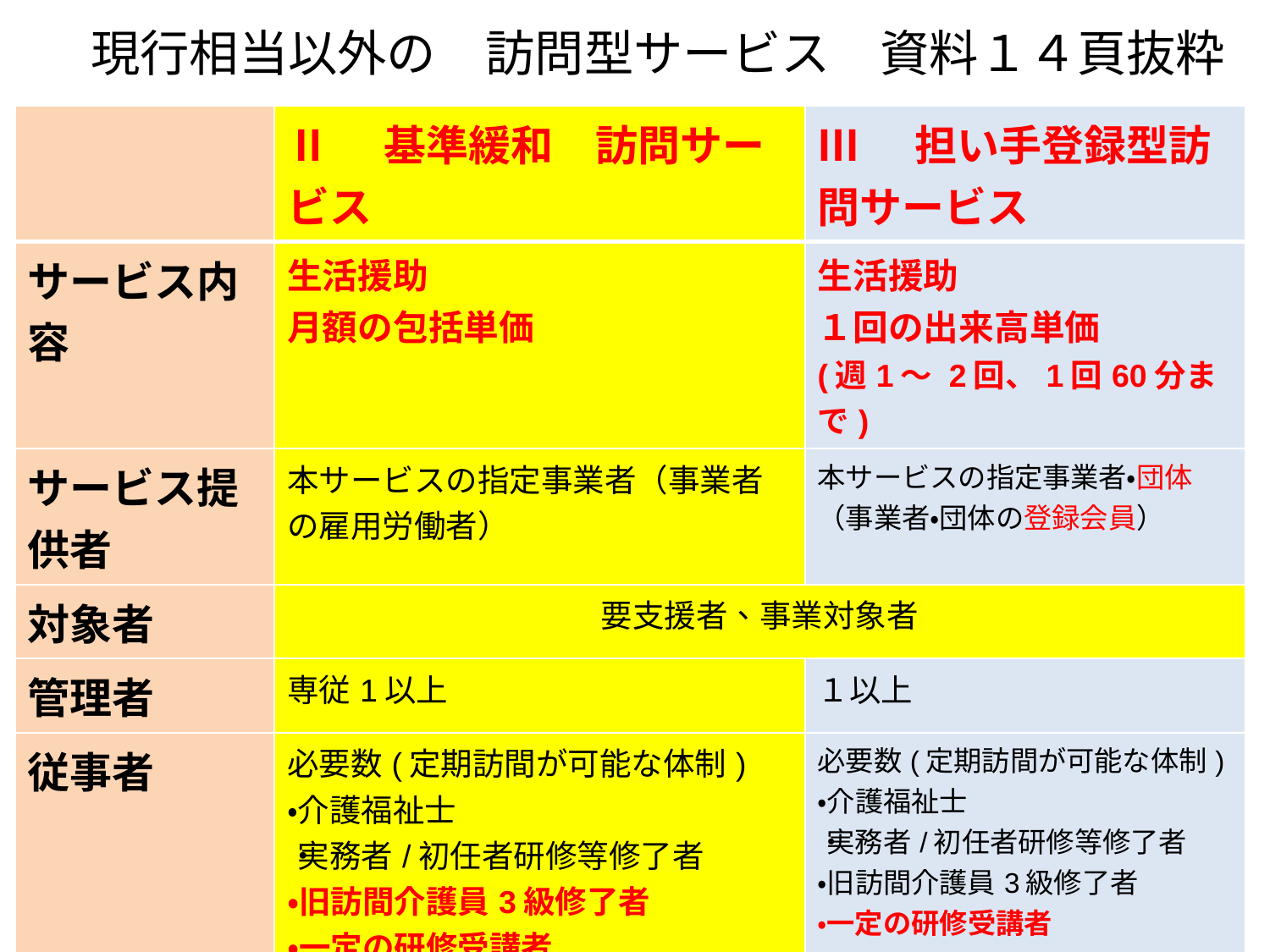

現行相当以外の　訪問型サービス　資料１４頁抜粋
|  | Ⅱ　基準緩和　訪問サービス | Ⅲ　担い手登録型訪問サービス |
| --- | --- | --- |
| サービス内容 | 生活援助 月額の包括単価 | 生活援助 １回の出来高単価 (週1～ 2回、1回60分まで) |
| サービス提供者 | 本サービスの指定事業者（事業者の雇用労働者） | 本サービスの指定事業者・団体（事業者・団体の登録会員） |
| 対象者 | 要支援者、事業対象者 |  |
| 管理者 | 専従1以上 | １以上 |
| 従事者 | 必要数(定期訪間が可能な体制) ・介護福祉士 ・実務者/初任者研修等修了者 ・旧訪間介護員3級修了者 ・一定の研修受講者 | 必要数(定期訪間が可能な体制) ・介護福祉士 ・実務者/初任者研修等修了者 ・旧訪間介護員3級修了者 ・一定の研修受講者 |
| サービス提供責任者 | ・介護福祉士 ・実務者/初任者研修等修了者 | ・介護福祉士 ・実務者/初任者研修等修了者 ・旧訪間介護員3級修了者 ・一定の研修受講者 |